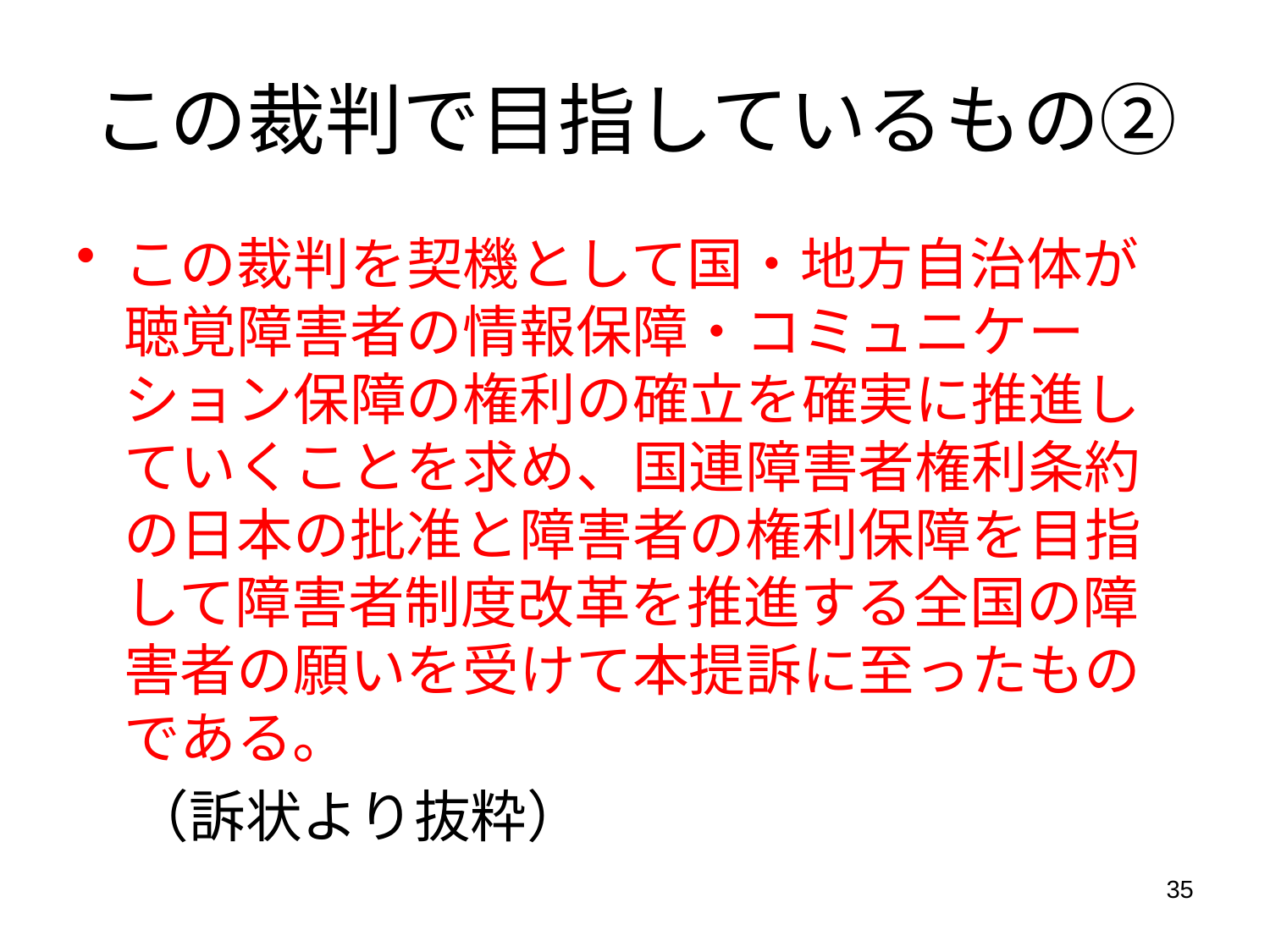

この裁判で目指しているもの②
この裁判を契機として国・地方自治体が聴覚障害者の情報保障・コミュニケーション保障の権利の確立を確実に推進していくことを求め、国連障害者権利条約の日本の批准と障害者の権利保障を目指して障害者制度改革を推進する全国の障害者の願いを受けて本提訴に至ったものである。
　（訴状より抜粋）
35